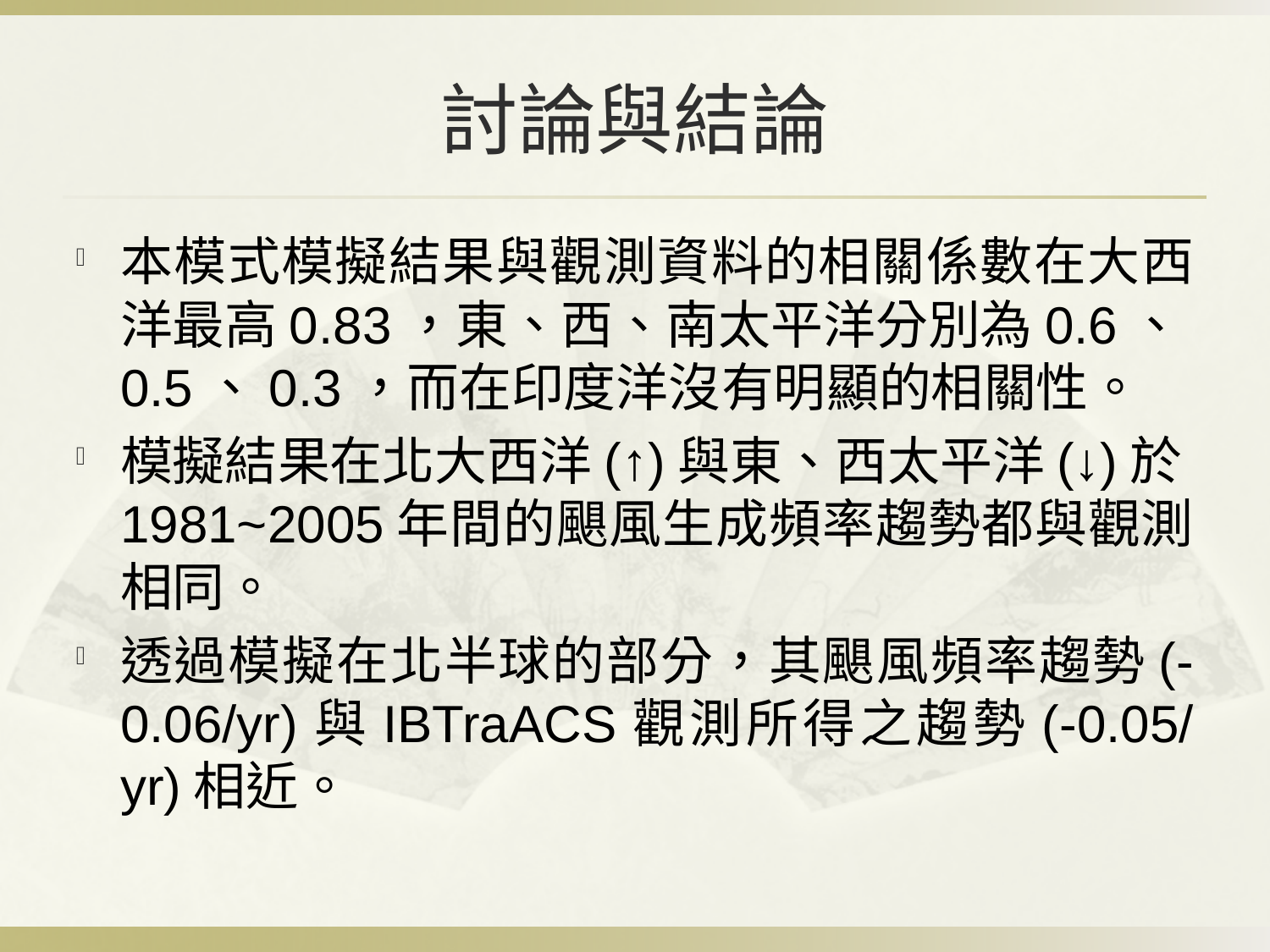

# 討論與結論
本模式模擬結果與觀測資料的相關係數在大西洋最高0.83，東、西、南太平洋分別為0.6、0.5、0.3，而在印度洋沒有明顯的相關性。
模擬結果在北大西洋(↑)與東、西太平洋(↓)於1981~2005年間的颶風生成頻率趨勢都與觀測相同。
透過模擬在北半球的部分，其颶風頻率趨勢(-0.06/yr)與IBTraACS觀測所得之趨勢(-0.05/yr)相近。